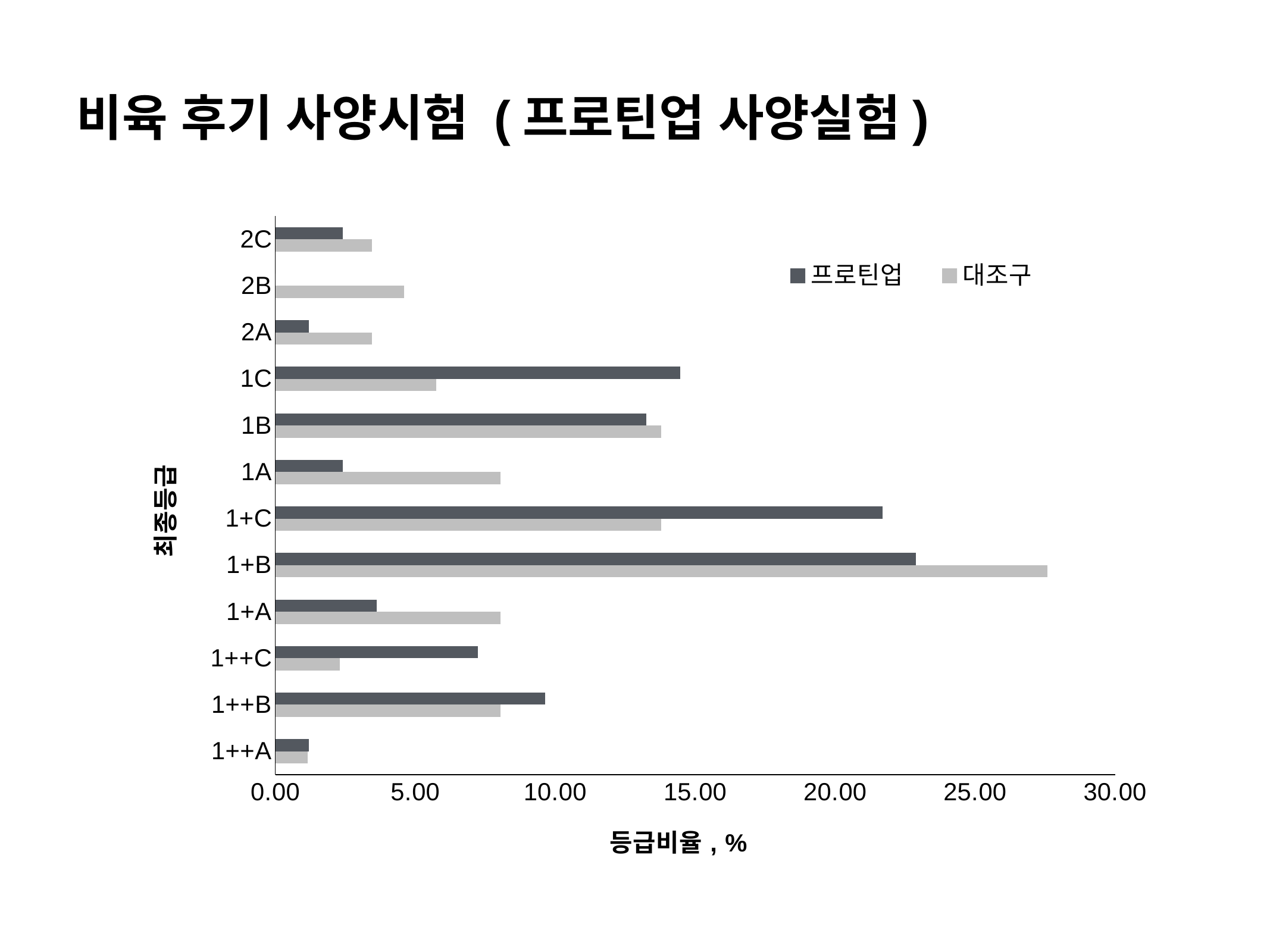

비육 후기 사양시험 (프로틴업 사양실험)

### Chart

| Category | 대조구 | 프로틴업 |
|---|---|---|
| 1++A | 1.1494252873563218 | 1.2048192771084338 |
| 1++B | 8.045977011494253 | 9.63855421686747 |
| 1++C | 2.2988505747126435 | 7.228915662650602 |
| 1+A | 8.045977011494253 | 3.614457831325301 |
| 1+B | 27.586206896551722 | 22.89156626506024 |
| 1+C | 13.793103448275861 | 21.686746987951807 |
| 1A | 8.045977011494253 | 2.4096385542168677 |
| 1B | 13.793103448275861 | 13.253012048192772 |
| 1C | 5.747126436781609 | 14.457831325301203 |
| 2A | 3.4482758620689653 | 1.2048192771084338 |
| 2B | 4.597701149425287 | 0.0 |
| 2C | 3.4482758620689653 | 2.4096385542168677 |